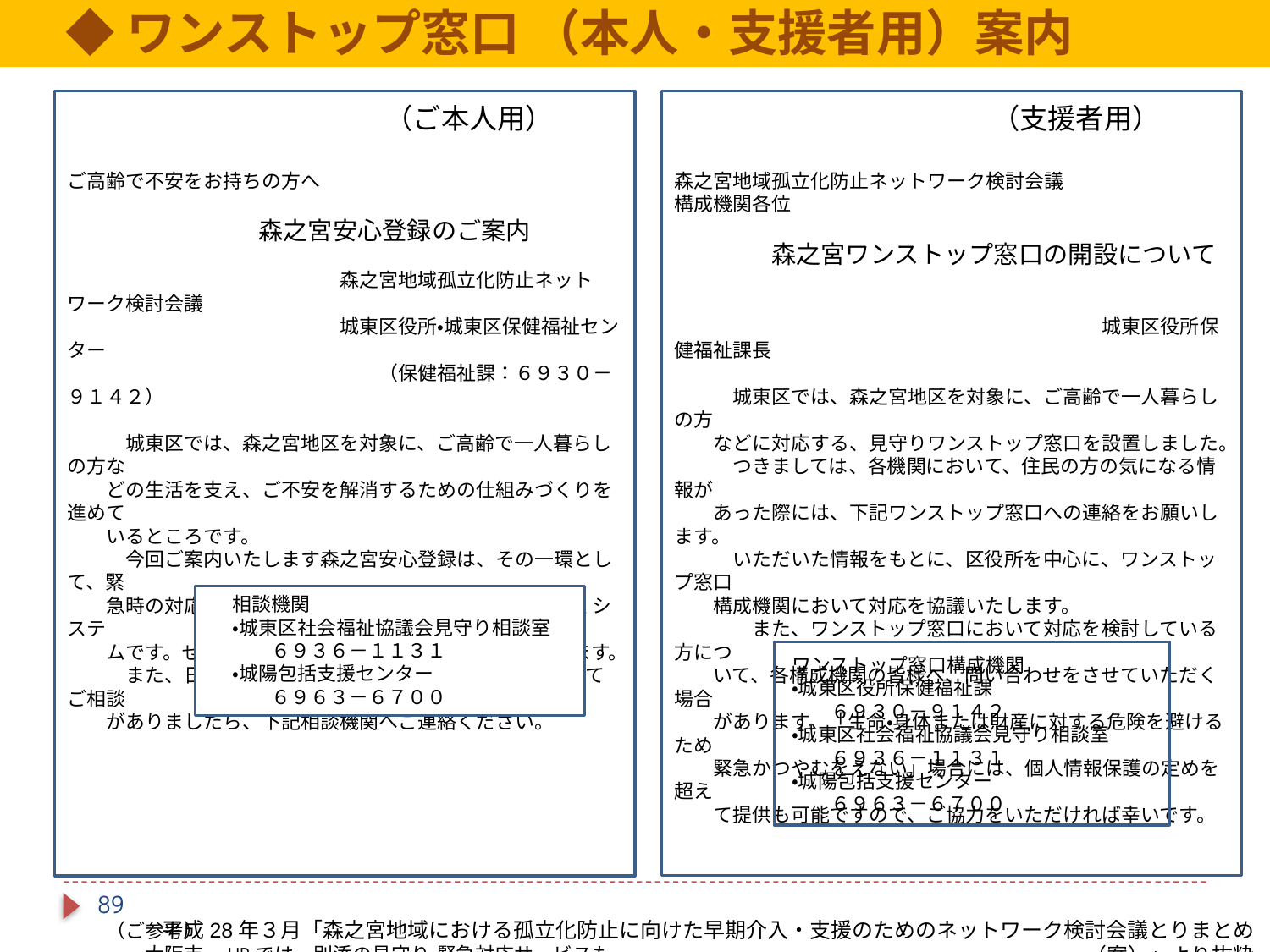

◆ワンストップ窓口 （本人・支援者用）案内
◆ワンストップ窓口 （本人・支援者用）案内

　　　　　　　　　　（ご本人用）

ご高齢で不安をお持ちの方へ

　　　　　　　　　森之宮安心登録のご案内

　　　　　　　　　　　　　　森之宮地域孤立化防止ネットワーク検討会議
　　　　　　　　　　　　　　城東区役所・城東区保健福祉センター
　　　　　　　　　　　　　　　　（保健福祉課：６９３０－９１４２）

　　　城東区では、森之宮地区を対象に、ご高齢で一人暮らしの方な
　　どの生活を支え、ご不安を解消するための仕組みづくりを進めて
　　いるところです。
　　　今回ご案内いたします森之宮安心登録は、その一環として、緊
　　急時の対応の参考となる情報を事前に区へ登録いただくシステ
　　ムです。ぜひご登録いただけますよう、お願いいたします。
　　　また、日頃のお悩みなど、生活・健康・介護などについてご相談
　　がありましたら、下記相談機関へご連絡ください。

　　（ご参考）
　　　　大阪市、URでは、別添の見守り・緊急対応サービスも行って　　
　　　おります。こちらもぜひご利用ください。

　　　　　　　　　　（支援者用）

森之宮地域孤立化防止ネットワーク検討会議
構成機関各位

　　　　　森之宮ワンストップ窓口の開設について

　　　　　　　　　　　　　　　　　　　　　　城東区役所保健福祉課長

　　　城東区では、森之宮地区を対象に、ご高齢で一人暮らしの方
　　などに対応する、見守りワンストップ窓口を設置しました。
　　　つきましては、各機関において、住民の方の気になる情報が
　　あった際には、下記ワンストップ窓口への連絡をお願いします。
　　　いただいた情報をもとに、区役所を中心に、ワンストップ窓口
　　構成機関において対応を協議いたします。
　　　　また、ワンストップ窓口において対応を検討している方につ
　　いて、各構成機関の皆様へ、問い合わせをさせていただく場合
　　があります。「生命・身体または財産に対する危険を避けるため
　　緊急かつやむをえない」場合には、個人情報保護の定めを超え
　　て提供も可能ですので、ご協力をいただければ幸いです。

相談
相談機関
・城東区社会福祉協議会見守り相談室
　　６９３６－１１３１
・城陽包括支援センター
　　６９６３－６７００

ワンストップ窓口構成機関
・城東区役所保健福祉課
　　６９３０－９１４２
・城東区社会福祉協議会見守り相談室
　　６９３６－１１３１
・城陽包括支援センター
　　６９６３－６７００

89
平成28年３月「森之宮地域における孤立化防止に向けた早期介入・支援のためのネットワーク検討会議とりまとめ（案）」より抜粋